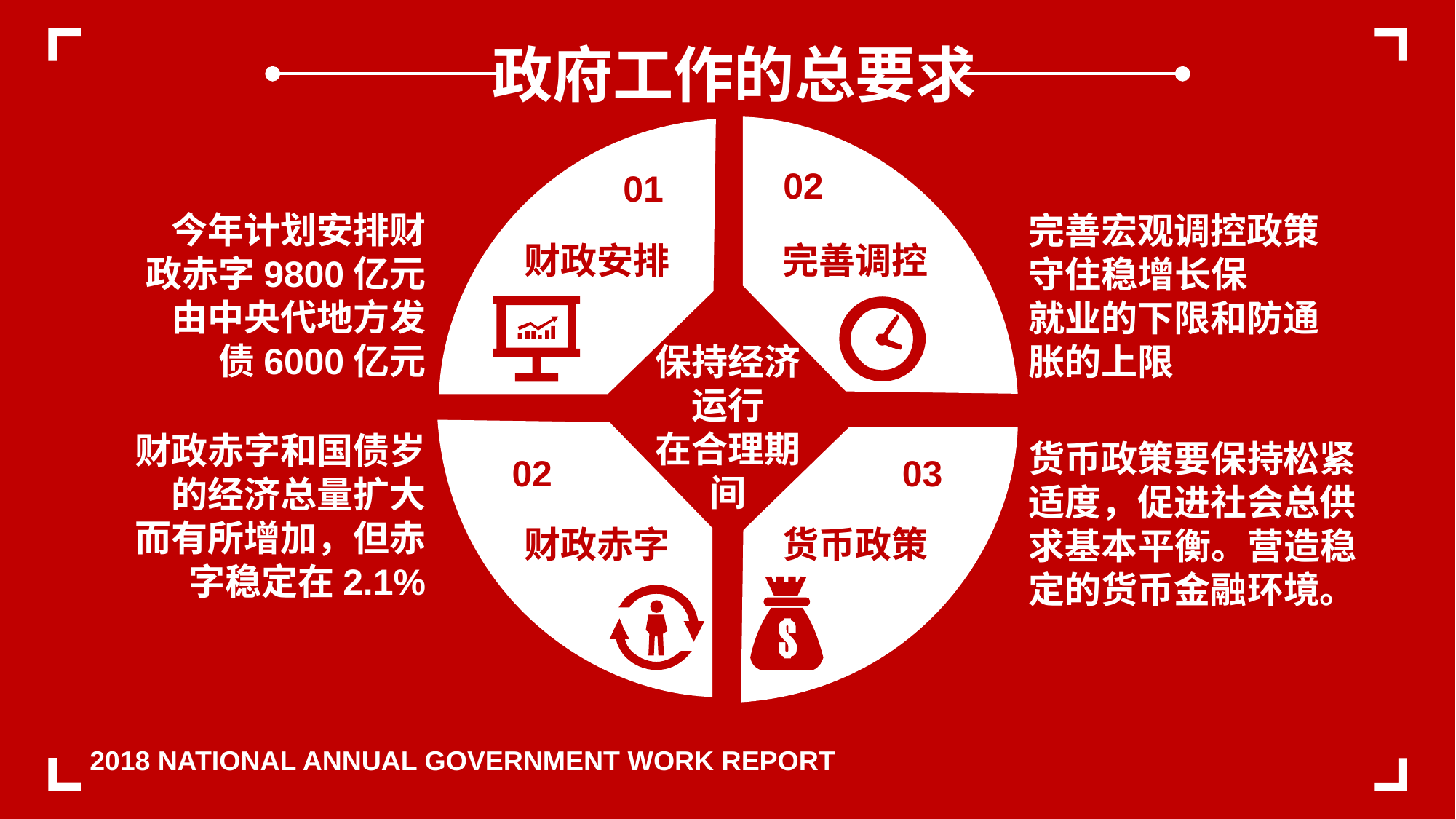

政府工作的总要求

02
01
财政安排
完善调控

保持经济运行
在合理期间

02
03
财政赤字
货币政策

今年计划安排财政赤字9800亿元
由中央代地方发债6000亿元
完善宏观调控政策 守住稳增长保
就业的下限和防通胀的上限
财政赤字和国债岁的经济总量扩大
而有所增加，但赤字稳定在2.1%
货币政策要保持松紧适度，促进社会总供
求基本平衡。营造稳定的货币金融环境。
2018 NATIONAL ANNUAL GOVERNMENT WORK REPORT